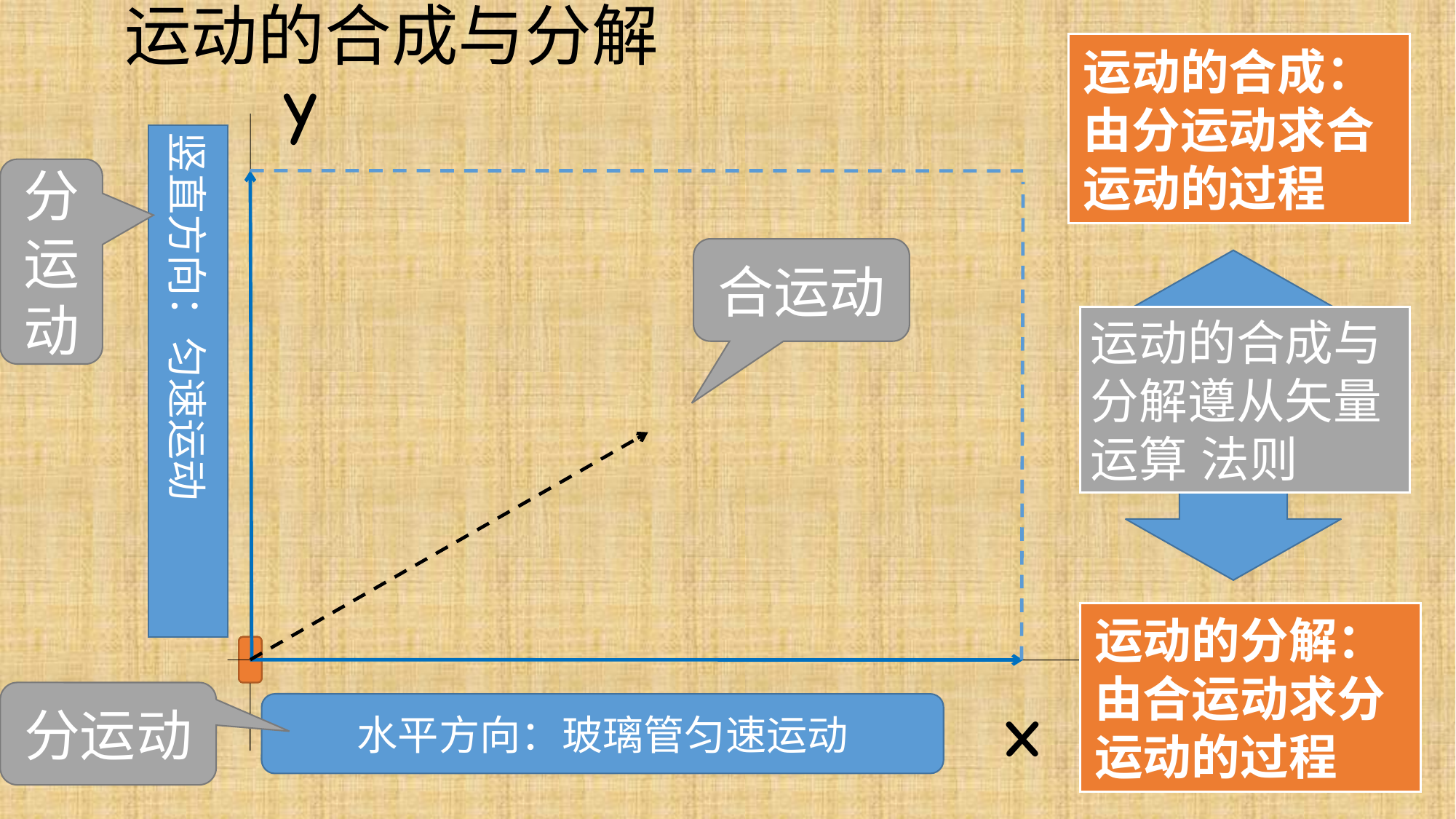

# 运动的合成与分解
运动的合成：由分运动求合运动的过程
y

竖直方向：匀速运动
分运动
合运动

运动的合成与分解遵从矢量运算 法则
运动的分解：由合运动求分运动的过程

分运动
x
水平方向：玻璃管匀速运动